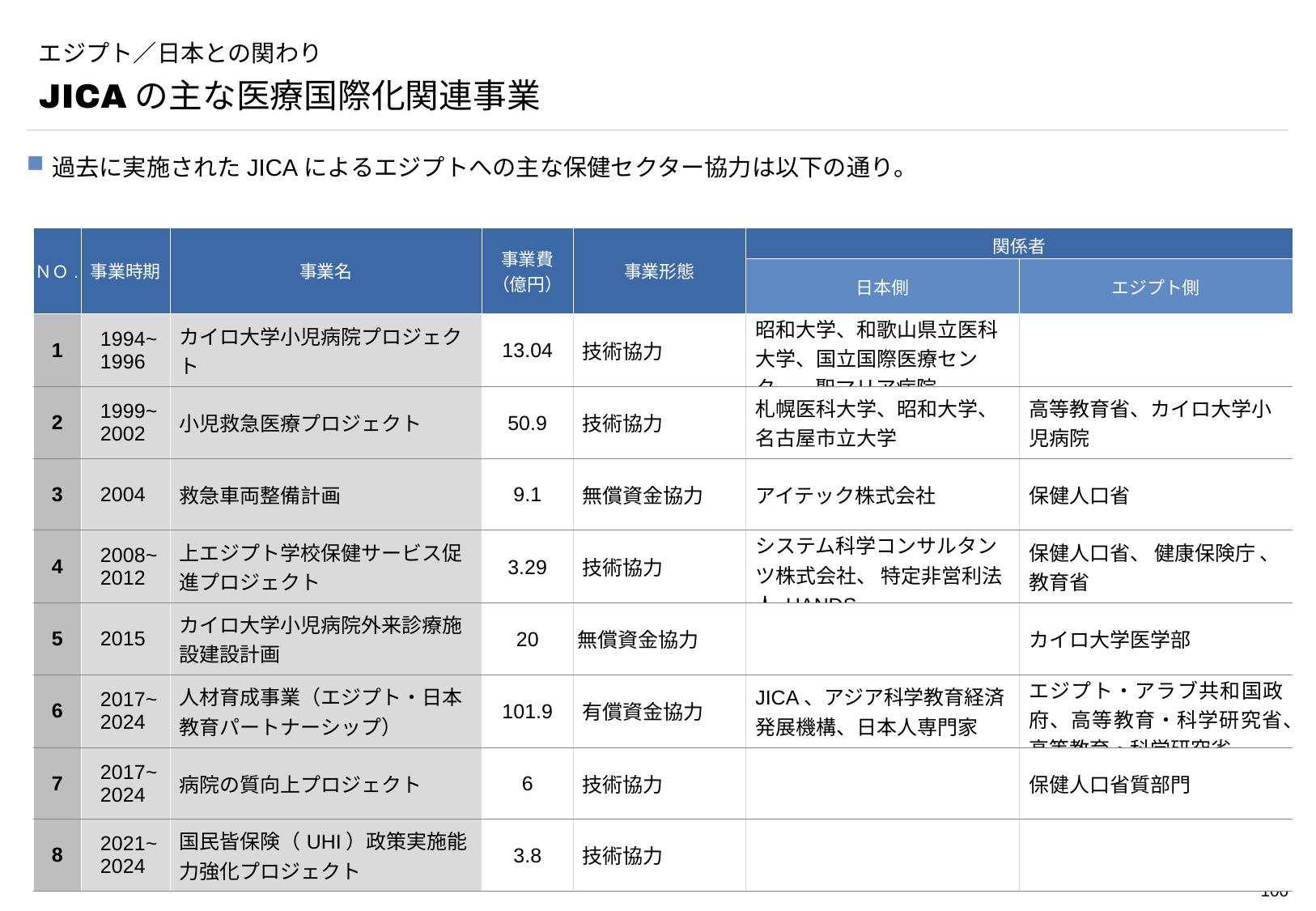

# エジプト／日本との関わり
JICAの主な医療国際化関連事業
過去に実施されたJICAによるエジプトへの主な保健セクター協力は以下の通り。
| ＮＯ. | 事業時期 | 事業名 | 事業費 （億円） | 事業形態 | 関係者 |  |
| --- | --- | --- | --- | --- | --- | --- |
|  |  |  |  |  | 日本側 | エジプト側 |
| 1 | 1994~ 1996 | カイロ大学小児病院プロジェクト | 13.04 | 技術協力 | 昭和大学、和歌山県立医科大学、国立国際医療センター、聖マリア病院 |  |
| 2 | 1999~ 2002 | 小児救急医療プロジェクト | 50.9 | 技術協力 | 札幌医科大学、昭和大学、名古屋市立大学 | 高等教育省、カイロ大学小児病院 |
| 3 | 2004 | 救急車両整備計画 | 9.1 | 無償資金協力 | アイテック株式会社 | 保健人口省 |
| 4 | 2008~ 2012 | 上エジプト学校保健サービス促進プロジェクト | 3.29 | 技術協力 | システム科学コンサルタンツ株式会社、 特定非営利法人 HANDS | 保健人口省、 健康保険庁 、教育省 |
| 5 | 2015 | カイロ大学小児病院外来診療施設建設計画 | 20 | 無償資金協力 |  | カイロ大学医学部 |
| 6 | 2017~ 2024 | 人材育成事業（エジプト・日本教育パートナーシップ） | 101.9 | 有償資金協力 | JICA、アジア科学教育経済発展機構、日本人専門家 | エジプト・アラブ共和国政府、高等教育・科学研究省、高等教育・科学研究省 |
| 7 | 2017~ 2024 | 病院の質向上プロジェクト | 6 | 技術協力 |  | 保健人口省質部門 |
| 8 | 2021~ 2024 | 国民皆保険（UHI）政策実施能力強化プロジェクト | 3.8 | 技術協力 |  |  |
（出所） JICAホームページ